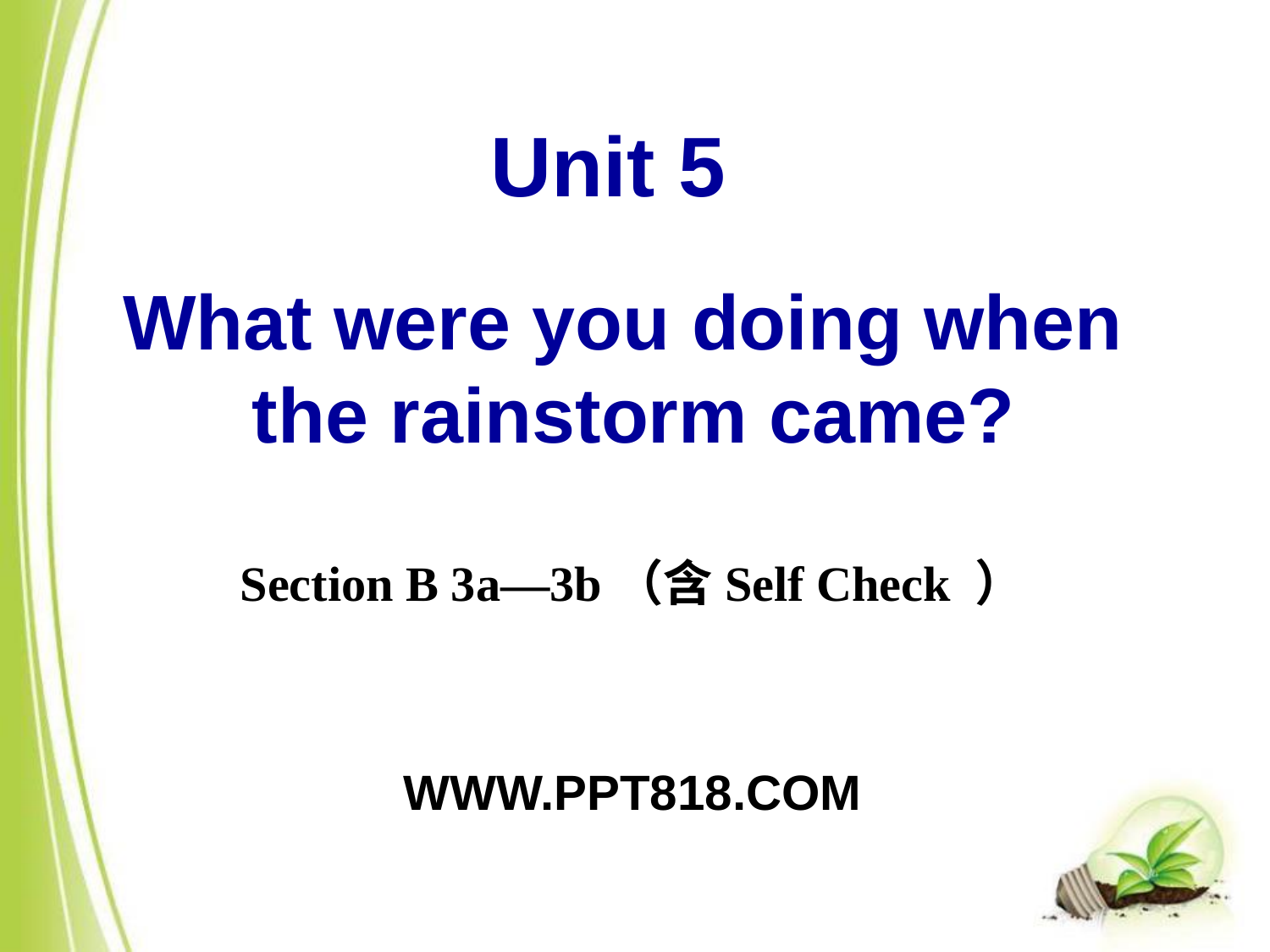

Unit 5
What were you doing when
the rainstorm came?
Section B 3a—3b（含Self Check ）
WWW.PPT818.COM